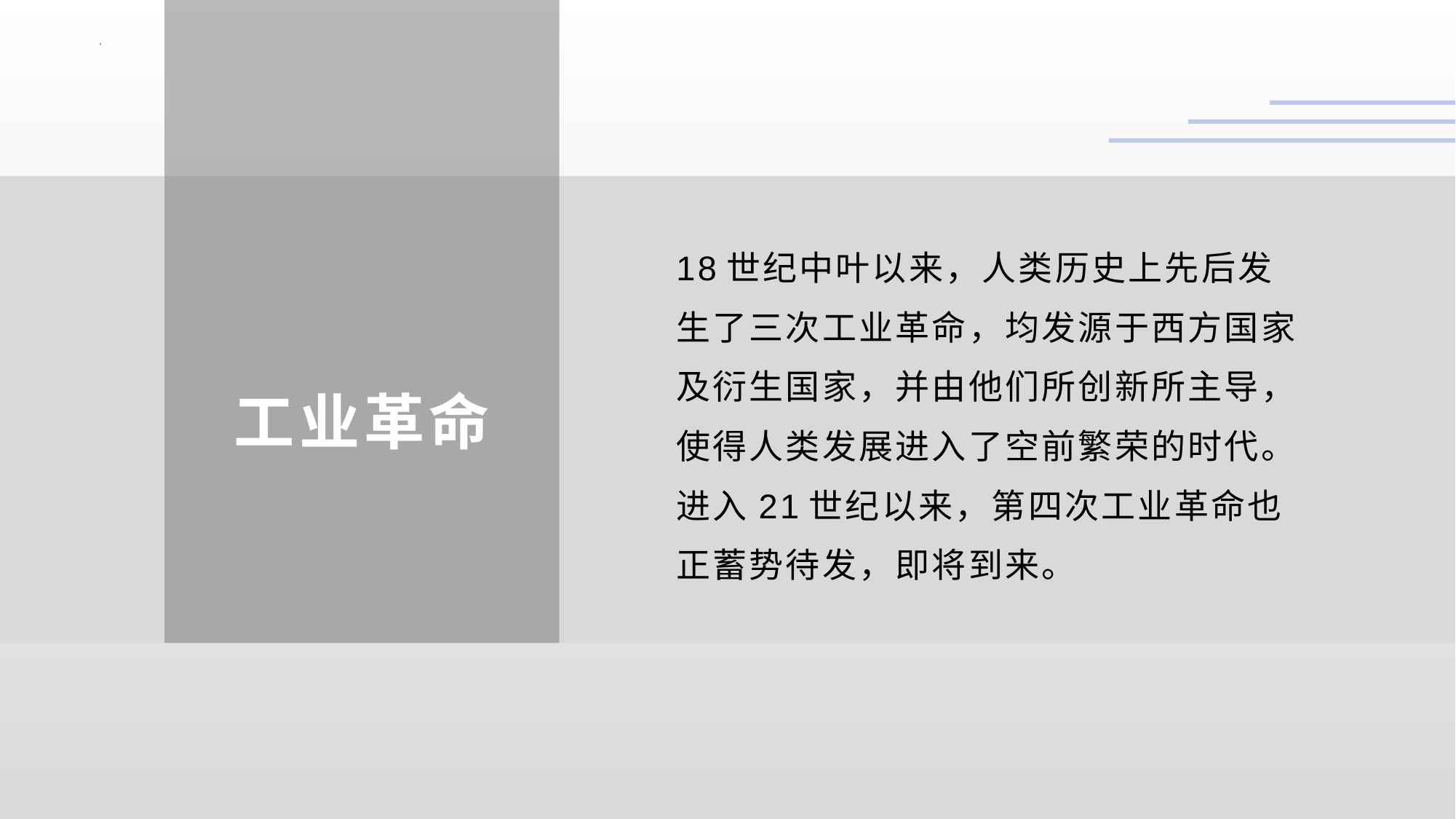

18世纪中叶以来，人类历史上先后发生了三次工业革命，均发源于西方国家及衍生国家，并由他们所创新所主导，使得人类发展进入了空前繁荣的时代。进入21世纪以来，第四次工业革命也正蓄势待发，即将到来。
工业革命